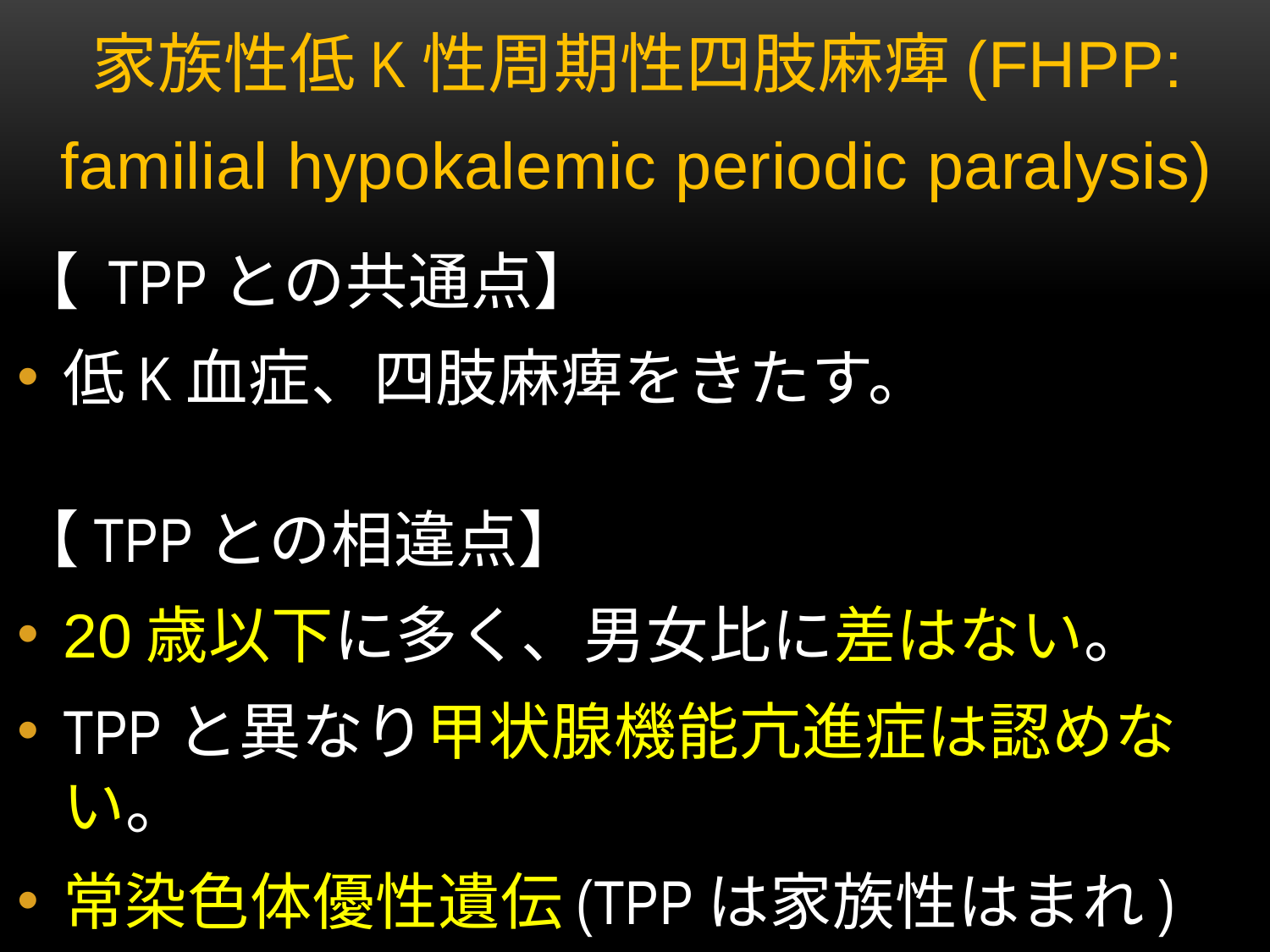

家族性低K性周期性四肢麻痺(FHPP:
familial hypokalemic periodic paralysis)
【 TPPとの共通点】
低K血症、四肢麻痺をきたす。

【TPPとの相違点】
20歳以下に多く、男女比に差はない。
TPPと異なり甲状腺機能亢進症は認めない。
常染色体優性遺伝(TPPは家族性はまれ)